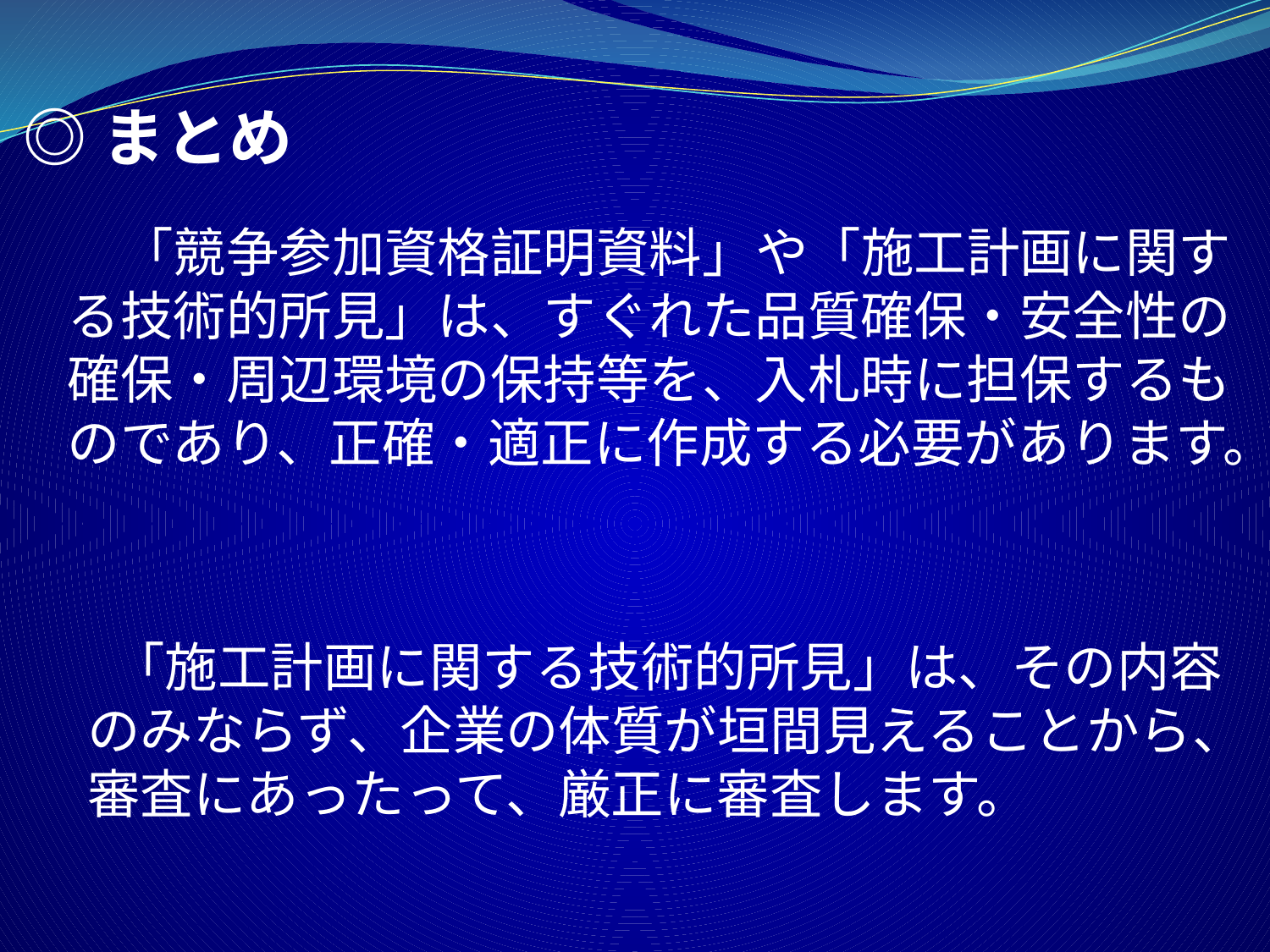

◎まとめ
　「競争参加資格証明資料」や「施工計画に関する技術的所見」は、すぐれた品質確保・安全性の確保・周辺環境の保持等を、入札時に担保するものであり、正確・適正に作成する必要があります。
 「施工計画に関する技術的所見」は、その内容のみならず、企業の体質が垣間見えることから、審査にあったって、厳正に審査します。